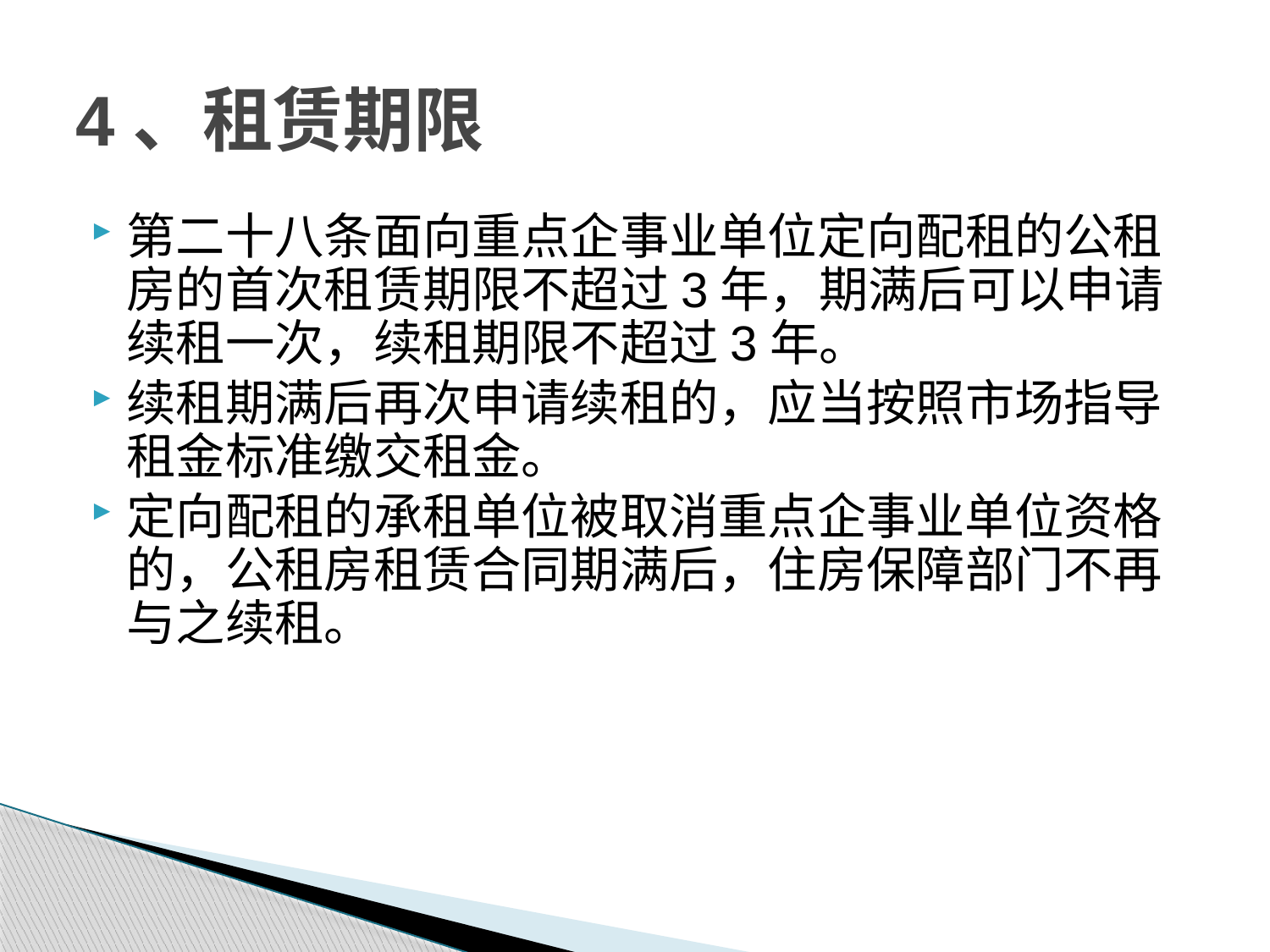

# 4、租赁期限
第二十八条面向重点企事业单位定向配租的公租房的首次租赁期限不超过3年，期满后可以申请续租一次，续租期限不超过3年。
续租期满后再次申请续租的，应当按照市场指导租金标准缴交租金。
定向配租的承租单位被取消重点企事业单位资格的，公租房租赁合同期满后，住房保障部门不再与之续租。